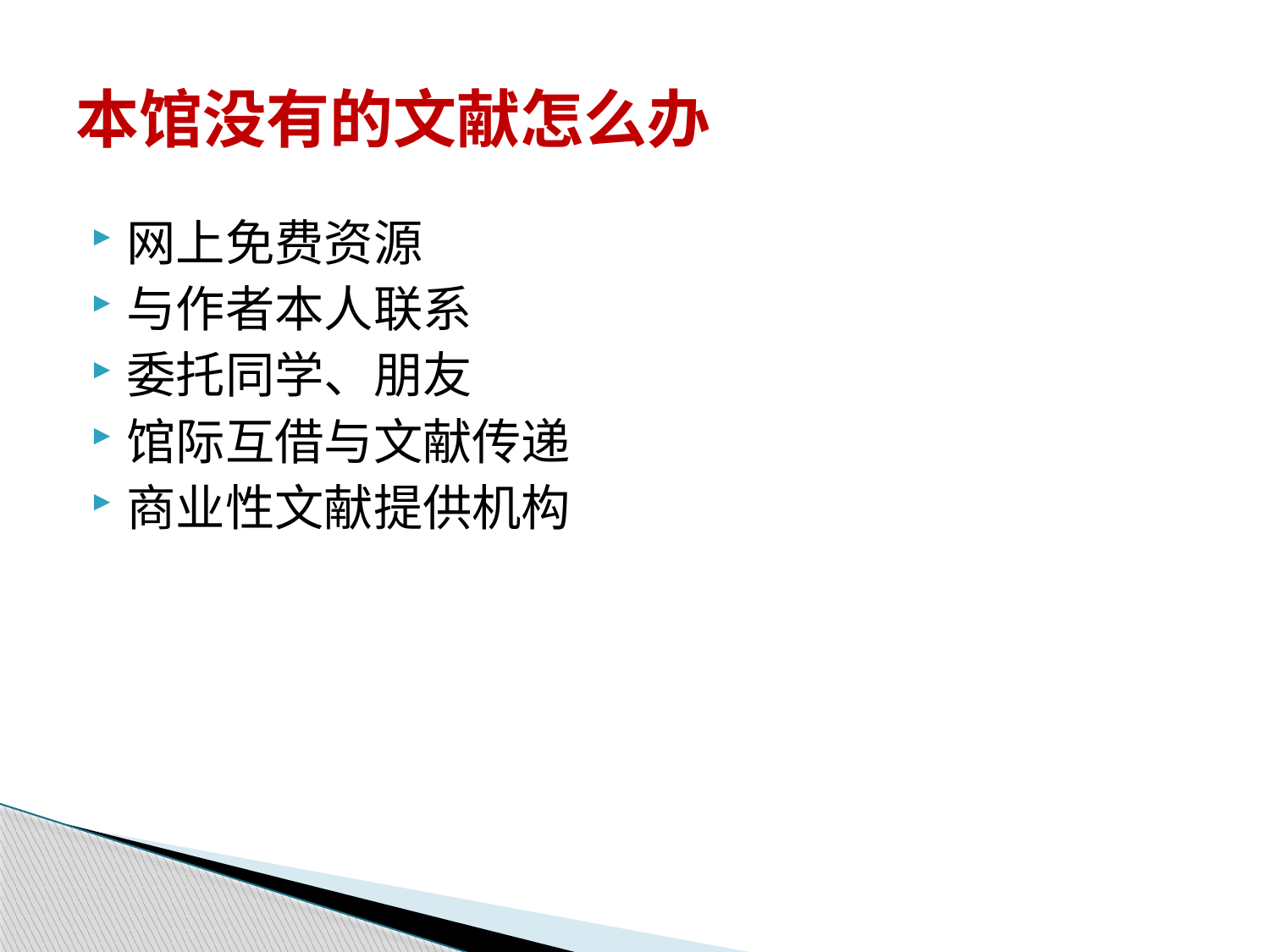

# 本馆没有的文献怎么办
网上免费资源
与作者本人联系
委托同学、朋友
馆际互借与文献传递
商业性文献提供机构